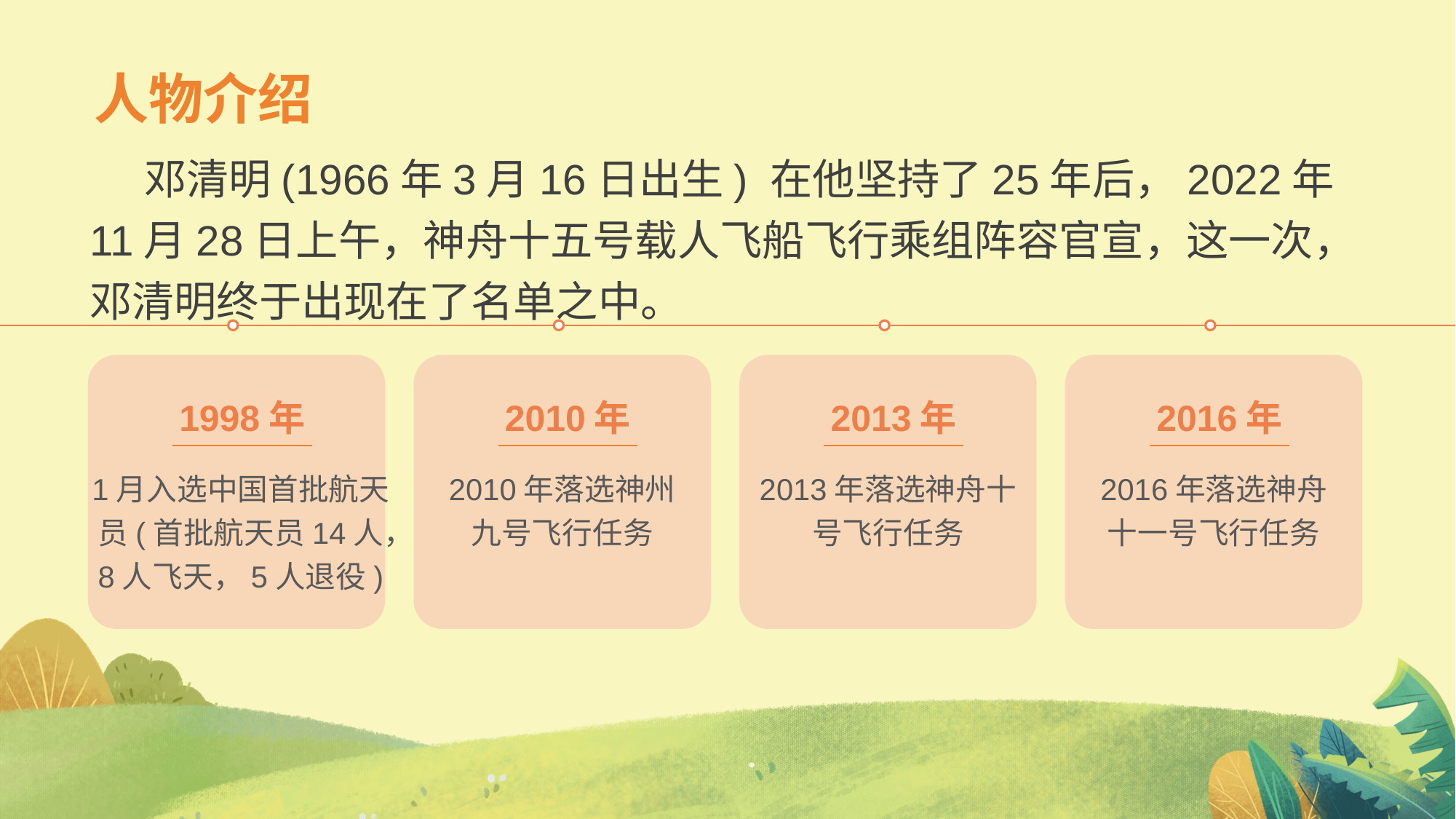

人物介绍
邓清明(1966年3月16日出生) 在他坚持了25年后，2022年11月28日上午，神舟十五号载人飞船飞行乘组阵容官宣，这一次，邓清明终于出现在了名单之中。

1998年
1月入选中国首批航天员(首批航天员14人，8人飞天，5人退役)

2010年
2010年落选神州九号飞行任务

2013年
2013年落选神舟十号飞行任务

2016年
2016年落选神舟十一号飞行任务